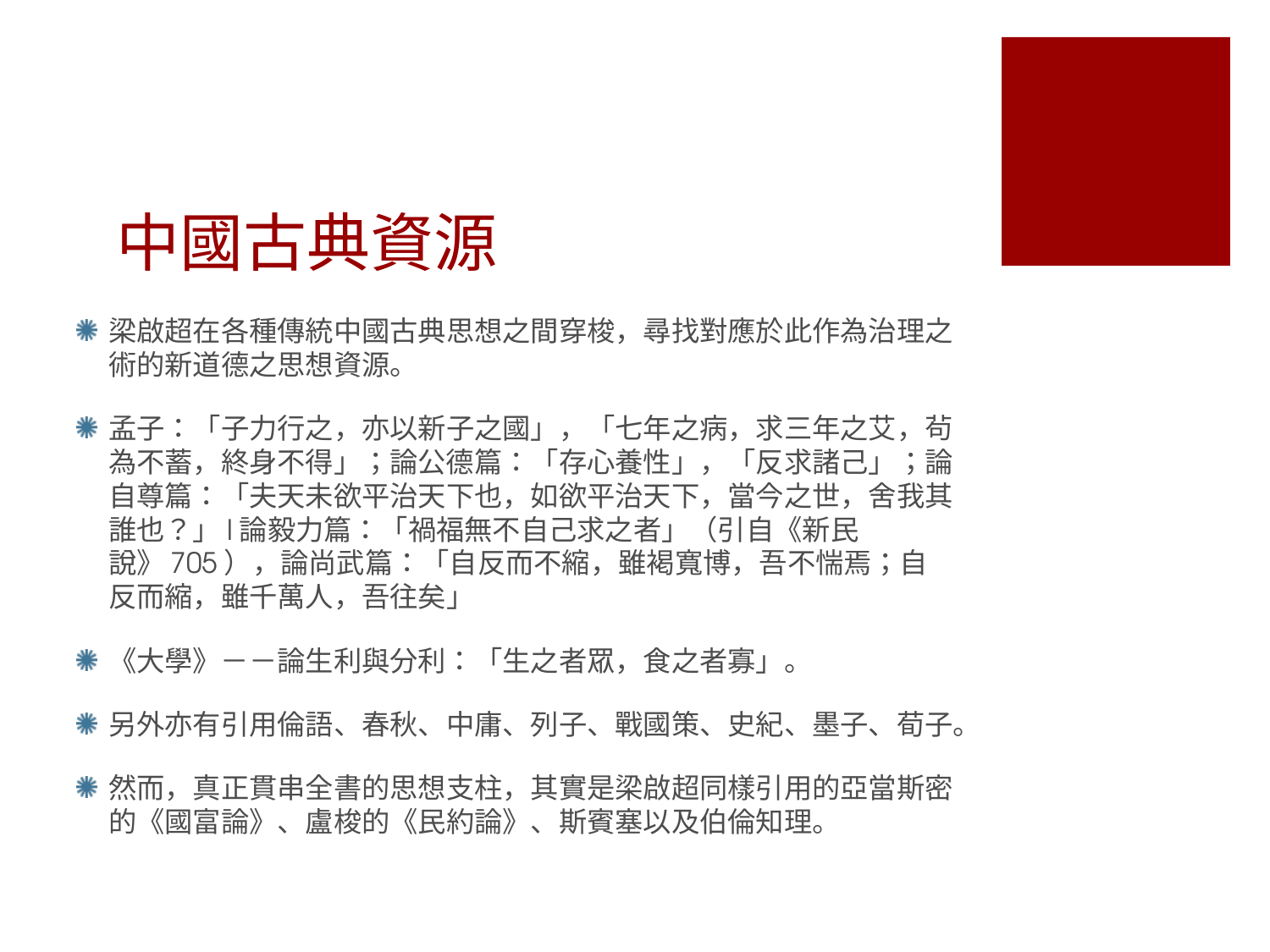

# 中國古典資源
梁啟超在各種傳統中國古典思想之間穿梭，尋找對應於此作為治理之術的新道德之思想資源。
孟子：「子力行之，亦以新子之國」，「七年之病，求三年之艾，茍為不蓄，終身不得」；論公德篇：「存心養性」，「反求諸己」；論自尊篇：「夫天未欲平治天下也，如欲平治天下，當今之世，舍我其誰也？」l論毅力篇：「禍福無不自己求之者」（引自《新民說》705），論尚武篇：「自反而不縮，雖褐寬博，吾不惴焉；自反而縮，雖千萬人，吾往矣」
《大學》－－論生利與分利：「生之者眾，食之者寡」。
另外亦有引用倫語、春秋、中庸、列子、戰國策、史紀、墨子、荀子。
然而，真正貫串全書的思想支柱，其實是梁啟超同樣引用的亞當斯密的《國富論》、盧梭的《民約論》、斯賓塞以及伯倫知理。